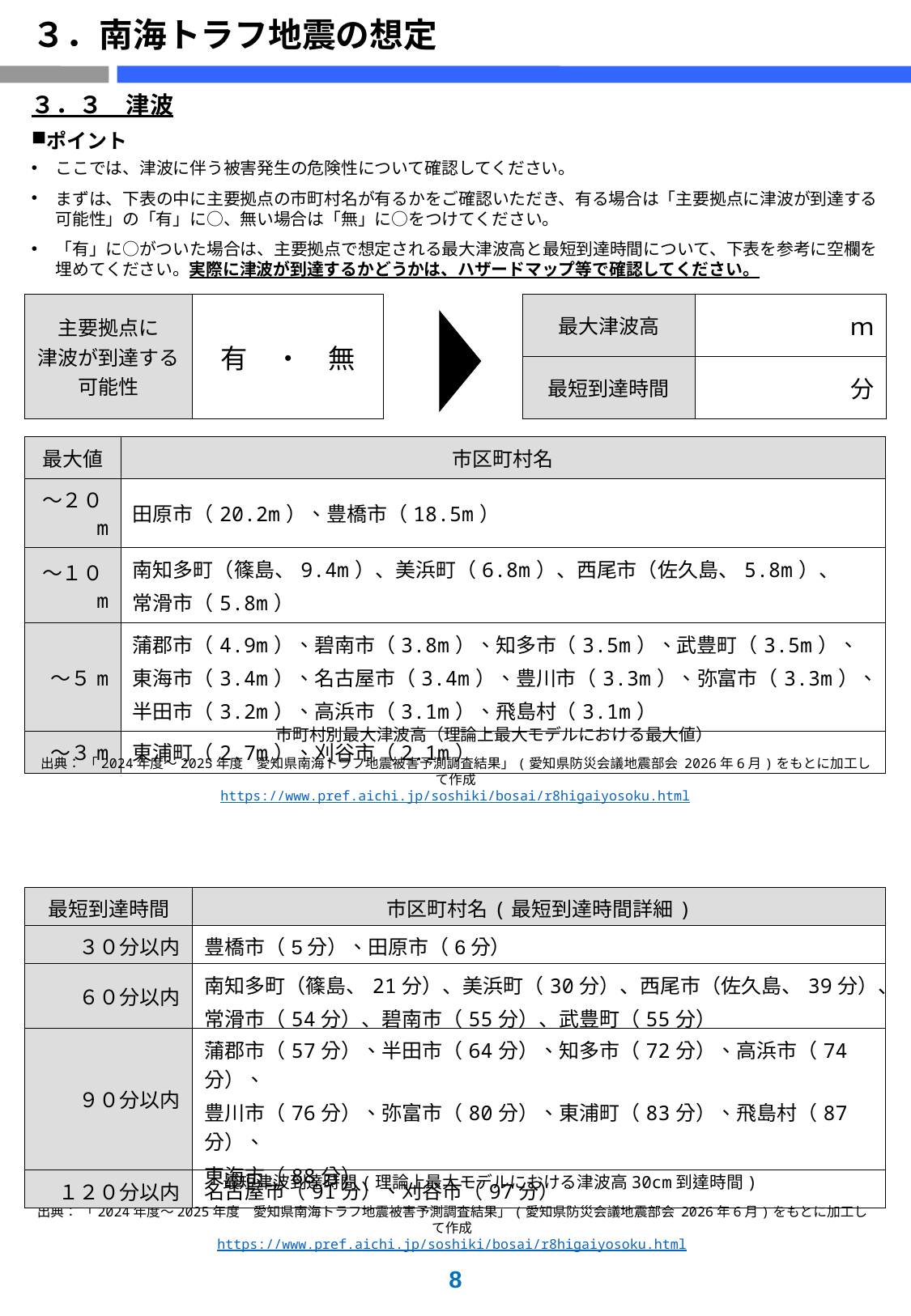

# ３．南海トラフ地震の想定
３．３　津波
ポイント
ここでは、津波に伴う被害発生の危険性について確認してください。
まずは、下表の中に主要拠点の市町村名が有るかをご確認いただき、有る場合は「主要拠点に津波が到達する可能性」の「有」に○、無い場合は「無」に○をつけてください。
「有」に○がついた場合は、主要拠点で想定される最大津波高と最短到達時間について、下表を参考に空欄を埋めてください。実際に津波が到達するかどうかは、ハザードマップ等で確認してください。
| 主要拠点に 津波が到達する 可能性 | 有　・　無 |
| --- | --- |
| 最大津波高 |  | ｍ |
| --- | --- | --- |
| 最短到達時間 |  | 分 |

| 最大値 | 市区町村名 |
| --- | --- |
| ～２０m | 田原市（20.2m）、豊橋市（18.5m） |
| ～１０m | 南知多町（篠島、9.4m）、美浜町（6.8m）、西尾市（佐久島、5.8m）、 常滑市（5.8m） |
| ～５m | 蒲郡市（4.9m）、碧南市（3.8m）、知多市（3.5m）、武豊町（3.5m）、 東海市（3.4m）、名古屋市（3.4m）、豊川市（3.3m）、弥富市（3.3m）、 半田市（3.2m）、高浜市（3.1m）、飛島村（3.1m） |
| ～３m | 東浦町（2.7m）、刈谷市（2.1m） |
　　　　市町村別最大津波高（理論上最大モデルにおける最大値）
出典： 「2024年度～2025年度　愛知県南海トラフ地震被害予測調査結果」(愛知県防災会議地震部会 2026年6月)をもとに加工して作成
https://www.pref.aichi.jp/soshiki/bosai/r8higaiyosoku.html
| 最短到達時間 | 市区町村名(最短到達時間詳細) |
| --- | --- |
| ３０分以内 | 豊橋市（5分）、田原市（6分） |
| ６０分以内 | 南知多町（篠島、21分）、美浜町（30分）、西尾市（佐久島、39分）、 常滑市（54分）、碧南市（55分）、武豊町（55分） |
| ９０分以内 | 蒲郡市（57分）、半田市（64分）、知多市（72分）、高浜市（74分）、 豊川市（76分）、弥富市（80分）、東浦町（83分）、飛島村（87分）、 東海市（88分） |
| １２０分以内 | 名古屋市（91分）、刈谷市（97分） |
　　　　最短津波到達時間(理論上最大モデルにおける津波高30cm到達時間)
出典： 「2024年度～2025年度　愛知県南海トラフ地震被害予測調査結果」(愛知県防災会議地震部会 2026年6月)をもとに加工して作成
https://www.pref.aichi.jp/soshiki/bosai/r8higaiyosoku.html
8